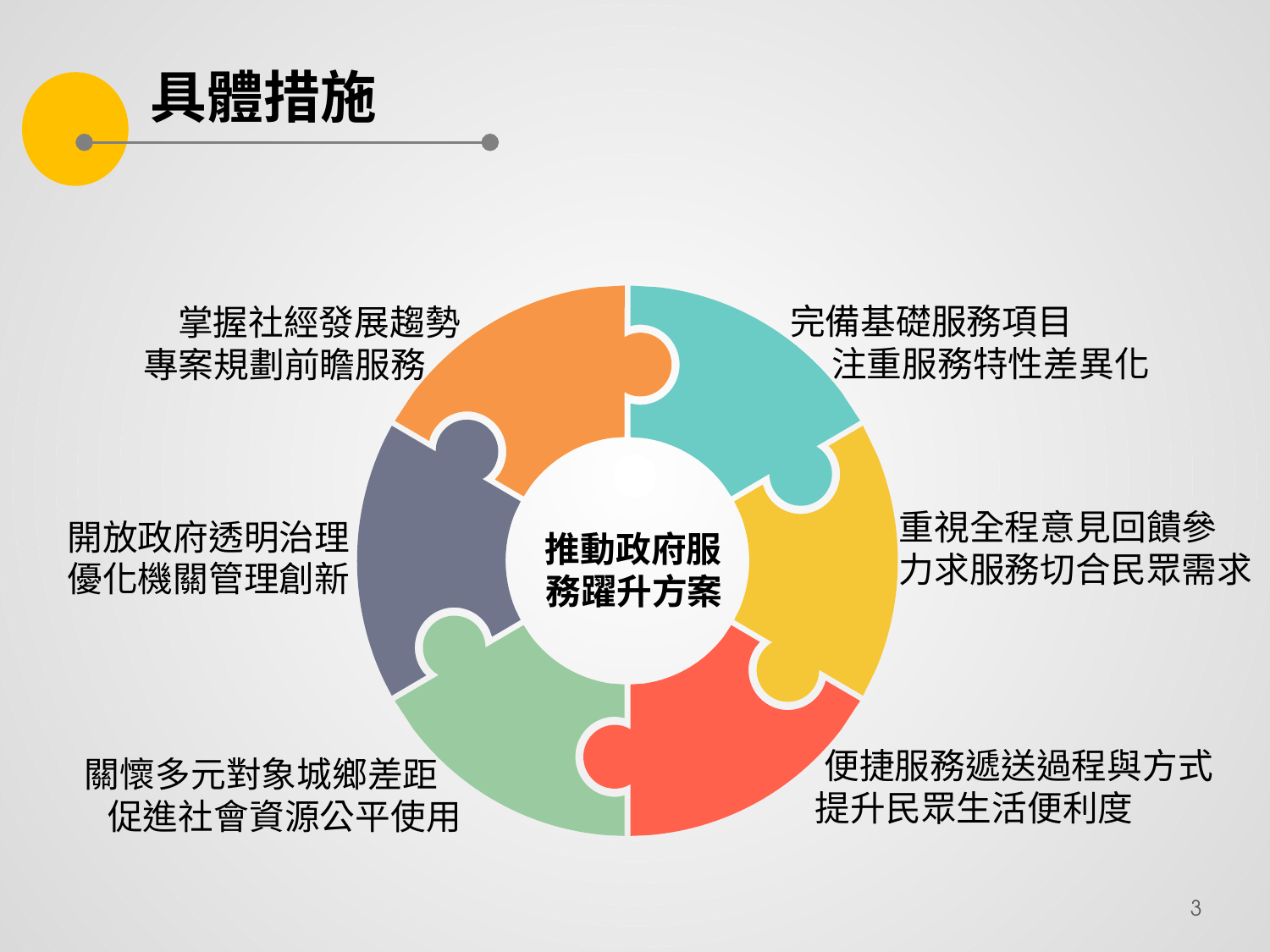

具體措施

完備基礎服務項目
注重服務特性差異化
掌握社經發展趨勢
專案規劃前瞻服務
重視全程意見回饋參
力求服務切合民眾需求
開放政府透明治理
優化機關管理創新
推動政府服務躍升方案
便捷服務遞送過程與方式
提升民眾生活便利度
關懷多元對象城鄉差距
促進社會資源公平使用
3